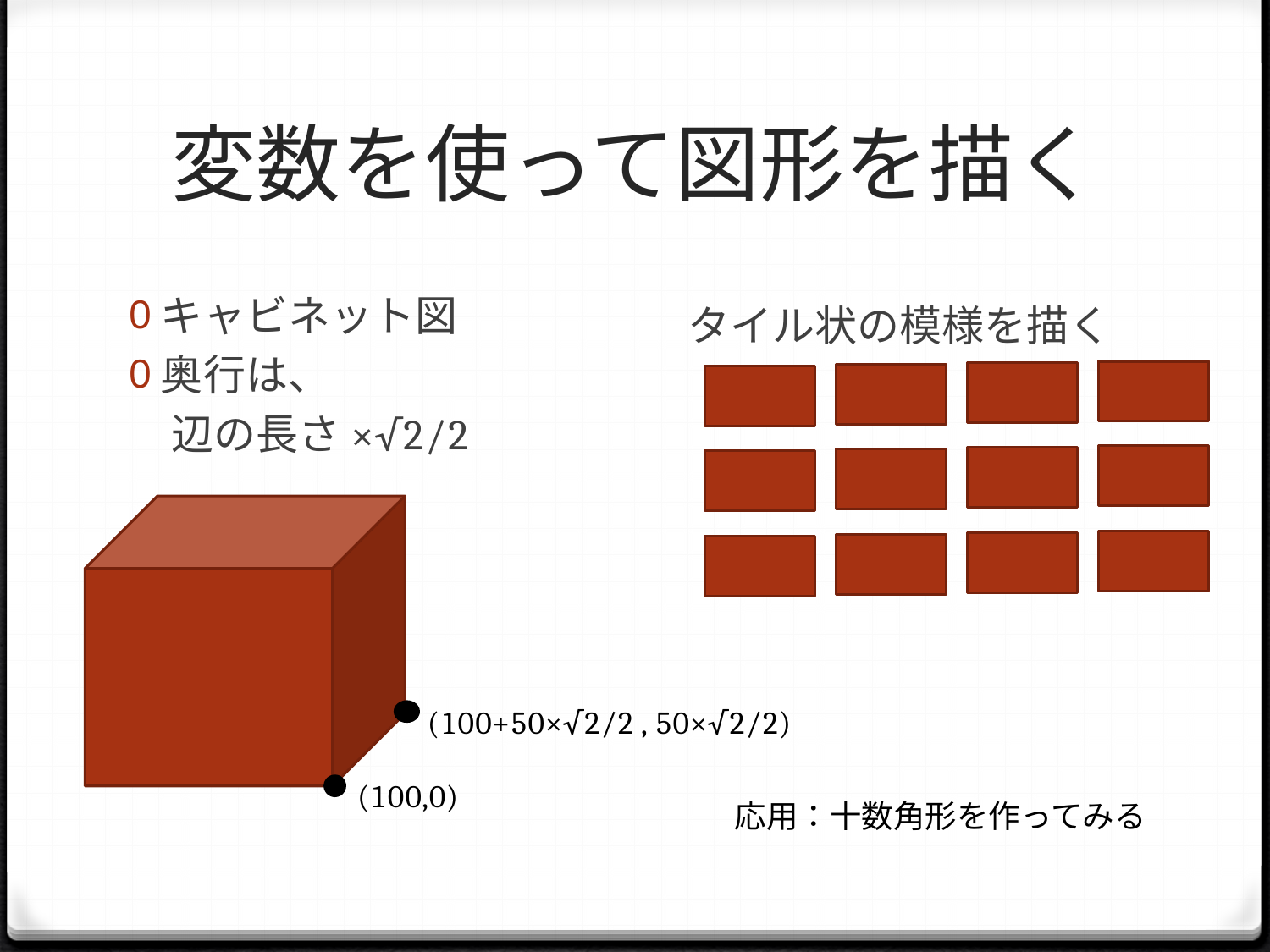

# 変数を使って図形を描く
キャビネット図
奥行は、
　辺の長さ×√2/2
タイル状の模様を描く

(100+50×√2/2 , 50×√2/2)

(100,0)

応用：十数角形を作ってみる